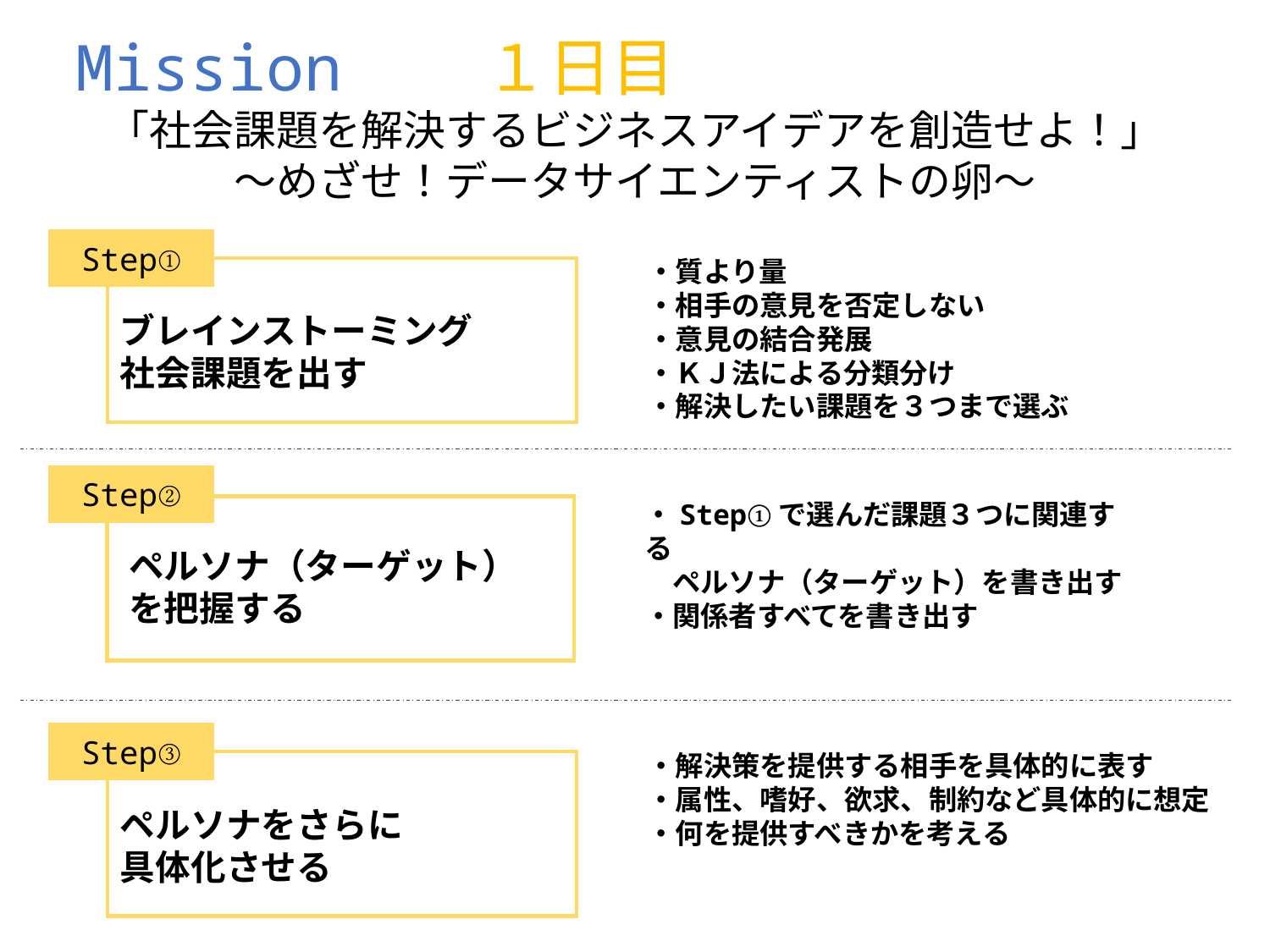

Mission　　１日目
「社会課題を解決するビジネスアイデアを創造せよ！」
～めざせ！データサイエンティストの卵～
Step①

ブレインストーミング
社会課題を出す
・質より量
・相手の意見を否定しない
・意見の結合発展
・ＫＪ法による分類分け
・解決したい課題を３つまで選ぶ
Step②

ペルソナ（ターゲット）を把握する
・Step①で選んだ課題３つに関連する
　ペルソナ（ターゲット）を書き出す
・関係者すべてを書き出す
Step③

ペルソナをさらに
具体化させる
・解決策を提供する相手を具体的に表す
・属性、嗜好、欲求、制約など具体的に想定
・何を提供すべきかを考える